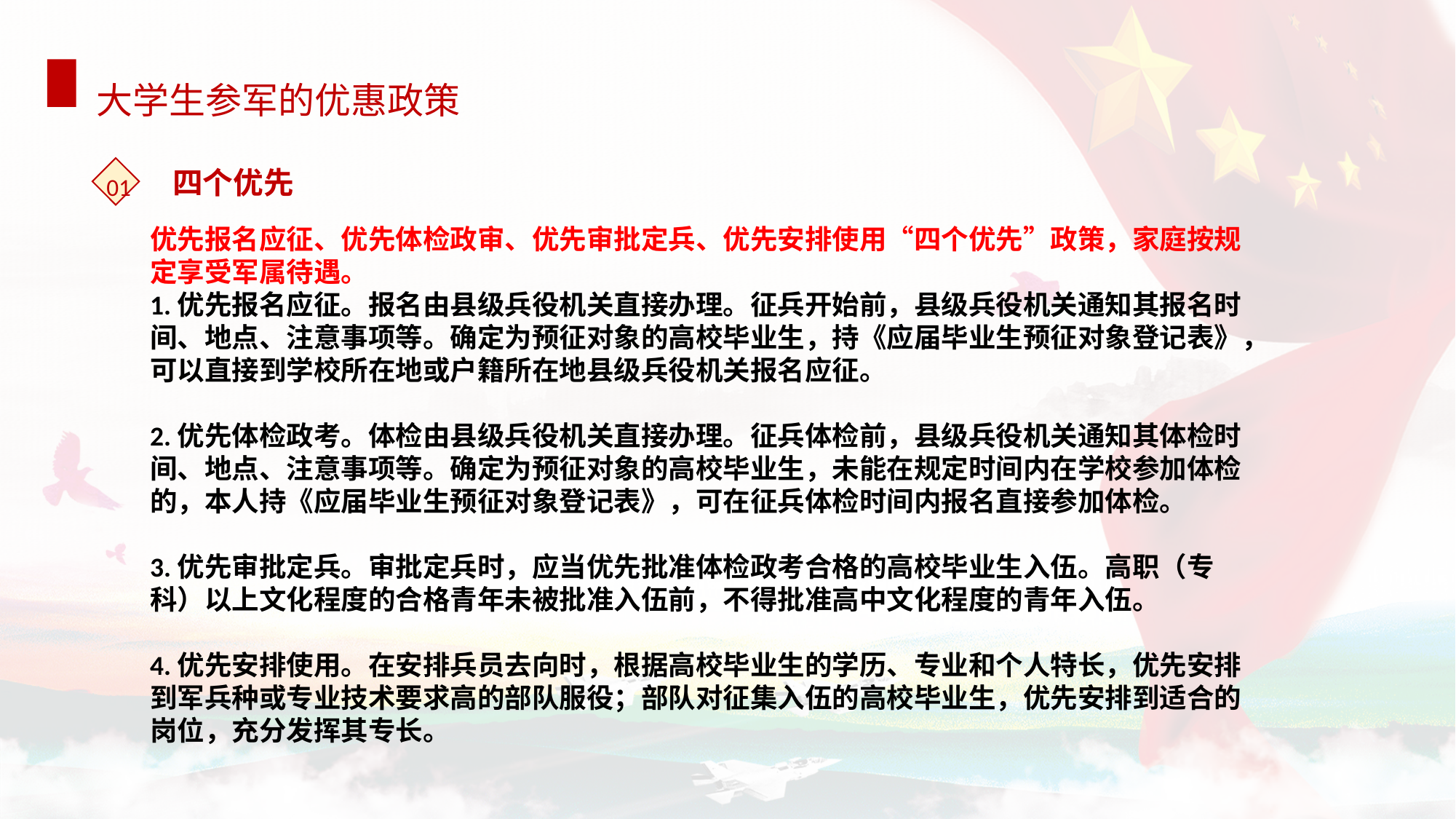

大学生参军的优惠政策

四个优先
01
优先报名应征、优先体检政审、优先审批定兵、优先安排使用“四个优先”政策，家庭按规定享受军属待遇。
1.优先报名应征。报名由县级兵役机关直接办理。征兵开始前，县级兵役机关通知其报名时间、地点、注意事项等。确定为预征对象的高校毕业生，持《应届毕业生预征对象登记表》，可以直接到学校所在地或户籍所在地县级兵役机关报名应征。

2.优先体检政考。体检由县级兵役机关直接办理。征兵体检前，县级兵役机关通知其体检时间、地点、注意事项等。确定为预征对象的高校毕业生，未能在规定时间内在学校参加体检的，本人持《应届毕业生预征对象登记表》，可在征兵体检时间内报名直接参加体检。

3.优先审批定兵。审批定兵时，应当优先批准体检政考合格的高校毕业生入伍。高职（专科）以上文化程度的合格青年未被批准入伍前，不得批准高中文化程度的青年入伍。

4.优先安排使用。在安排兵员去向时，根据高校毕业生的学历、专业和个人特长，优先安排到军兵种或专业技术要求高的部队服役；部队对征集入伍的高校毕业生，优先安排到适合的岗位，充分发挥其专长。